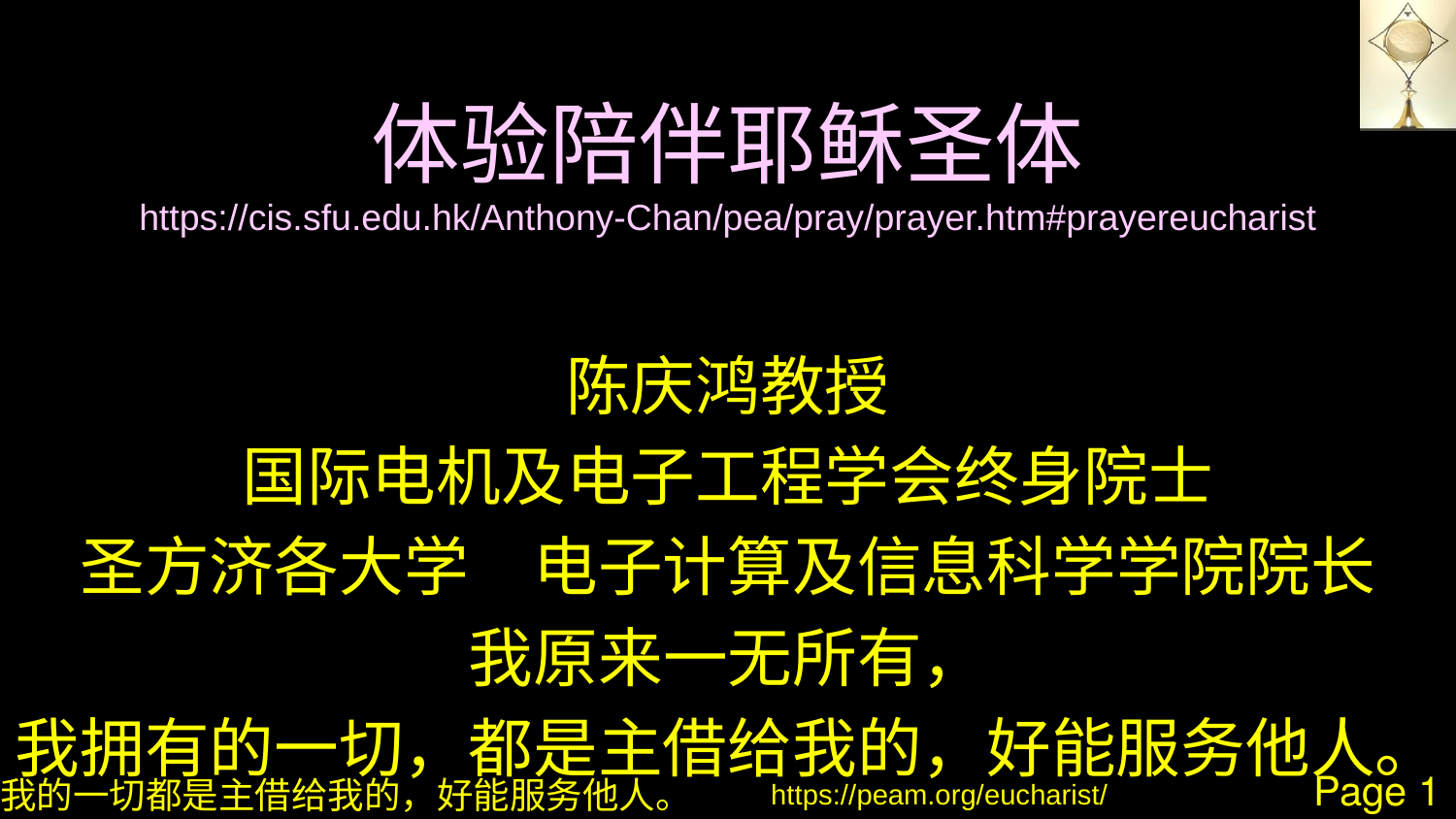

# 体验陪伴耶稣圣体 https://cis.sfu.edu.hk/Anthony-Chan/pea/pray/prayer.htm#prayereucharist
陈庆鸿教授
国际电机及电子工程学会终身院士
圣方济各大学　电子计算及信息科学学院院长
我原来一无所有，
我拥有的一切，都是主借给我的，好能服务他人。